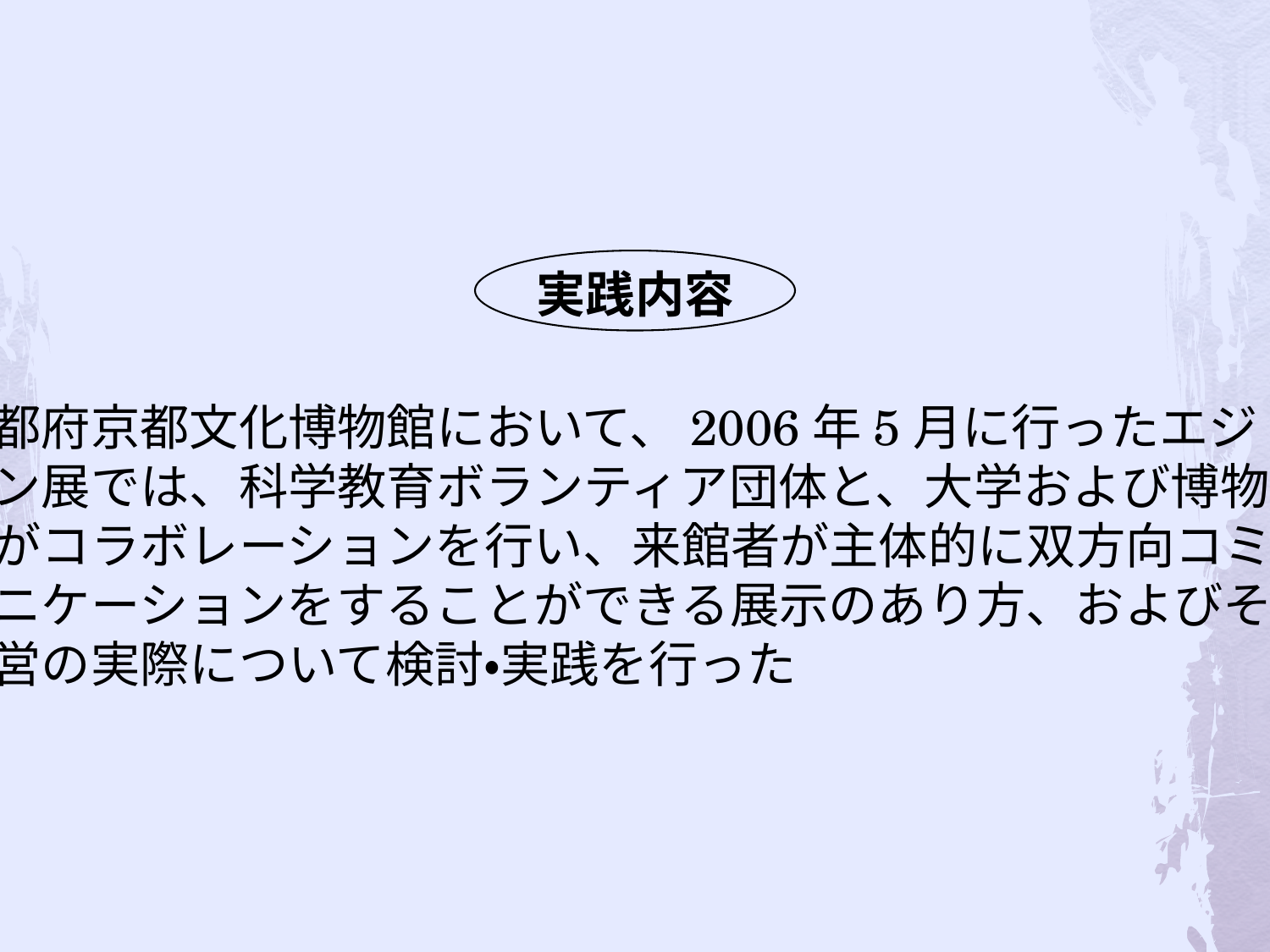

実践内容
京都府京都文化博物館において、2006年5月に行ったエジ
ソン展では、科学教育ボランティア団体と、大学および博物
館がコラボレーションを行い、来館者が主体的に双方向コミ
ュニケーションをすることができる展示のあり方、およびその
運営の実際について検討・実践を行った